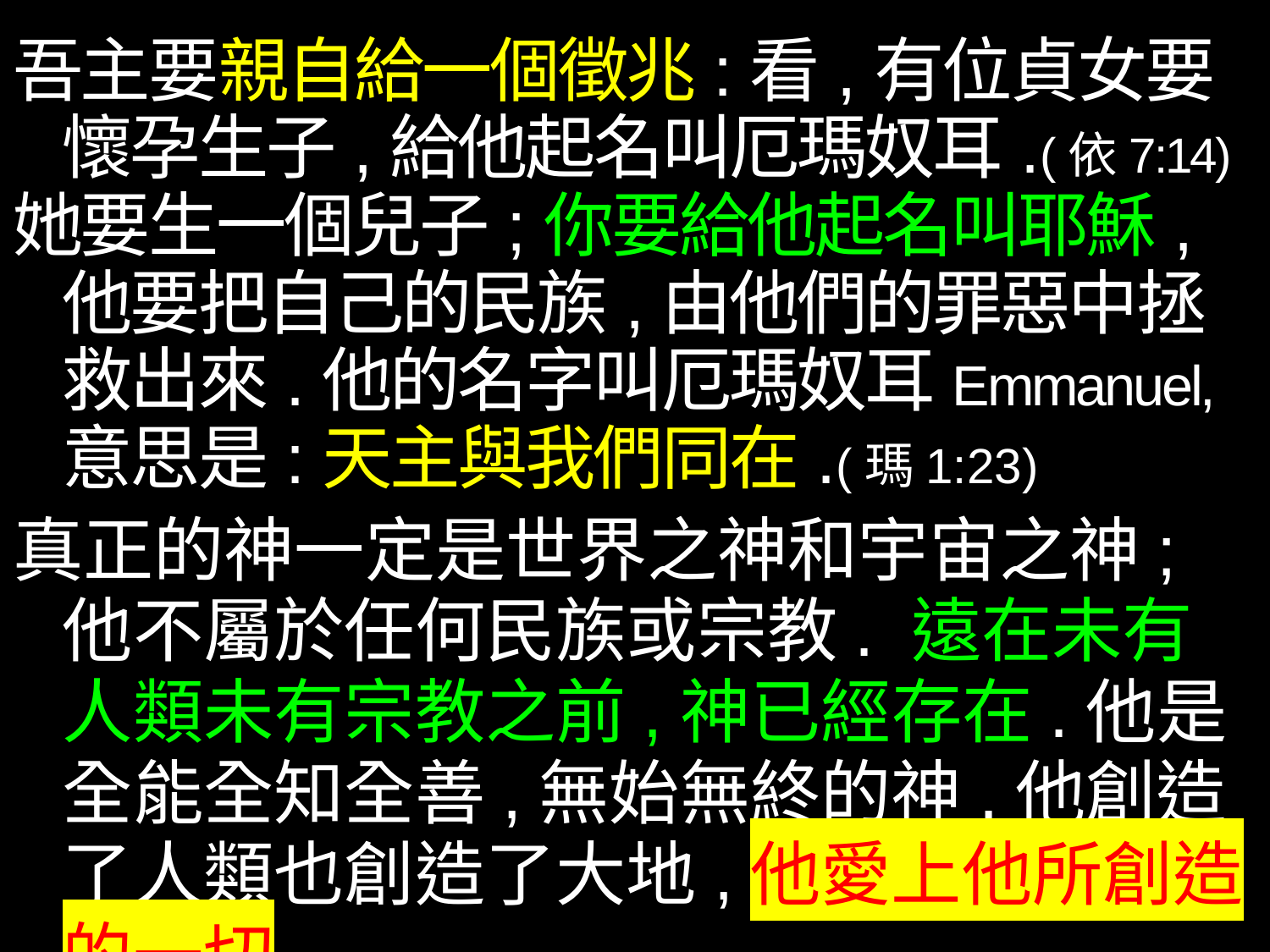

吾主要親自給一個徵兆:看,有位貞女要懷孕生子,給他起名叫厄瑪奴耳.(依7:14)
她要生一個兒子;你要給他起名叫耶穌, 他要把自己的民族,由他們的罪惡中拯救出來.他的名字叫厄瑪奴耳Emmanuel,意思是:天主與我們同在.(瑪1:23)
真正的神一定是世界之神和宇宙之神;他不屬於任何民族或宗教. 遠在未有人類未有宗教之前,神已經存在.他是全能全知全善,無始無終的神.他創造了人類也創造了大地,他愛上他所創造的一切.